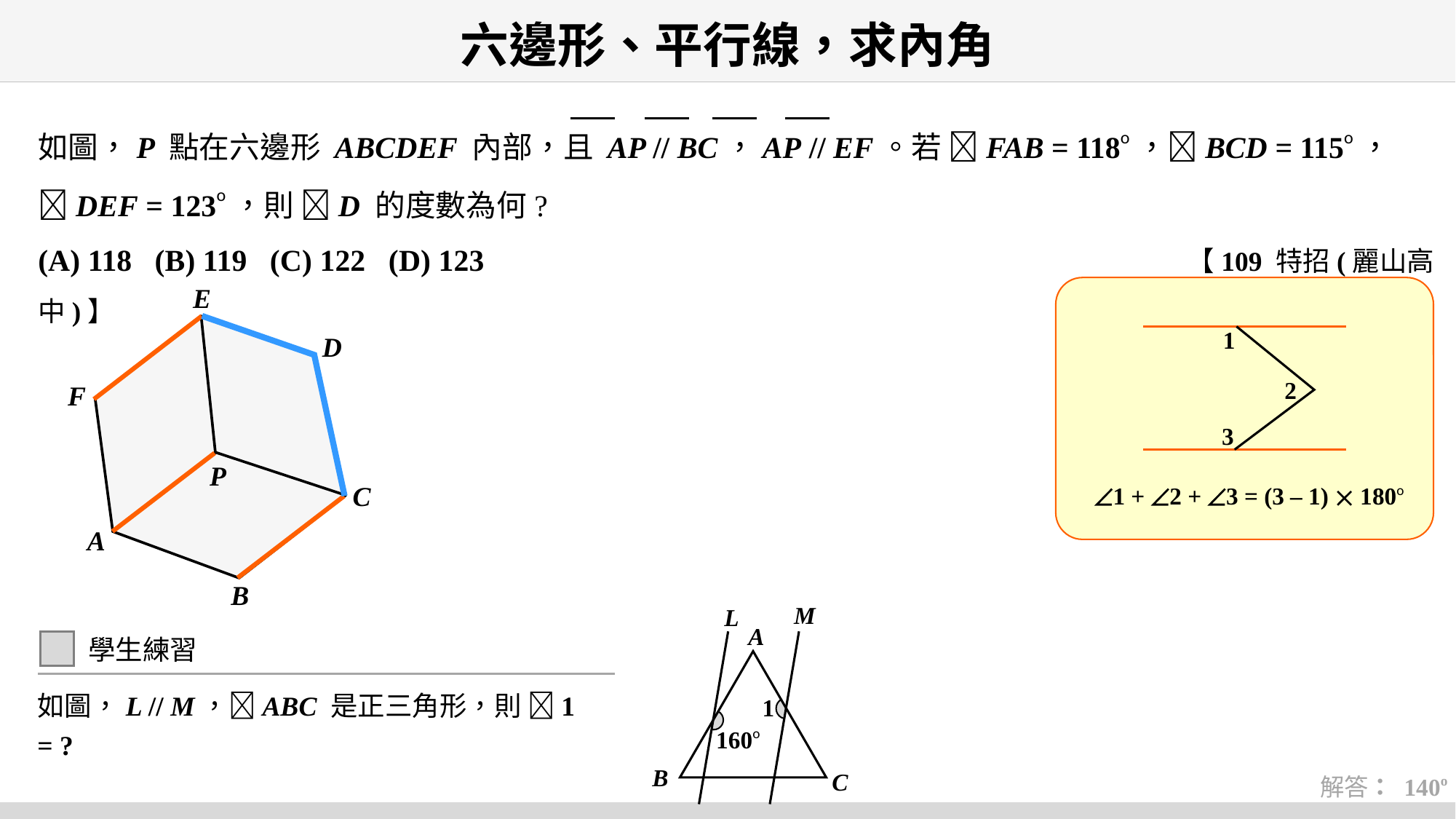

# 六邊形、平行線，求內角
如圖，P 點在六邊形 ABCDEF 內部，且 AP // BC，AP // EF。若 ∠FAB = 118o，∠BCD = 115o，
∠DEF = 123o，則 ∠D 的度數為何?
(A) 118   (B) 119   (C) 122   (D) 123                                                                                           【109 特招(麗山高中)】
E
   ∠1 + ∠2 + ∠3 = (3 – 1) × 180o
1
2

3

D
F

P
C

A
B
M
L
A
學生練習

如圖，L // M，ΔABC 是正三角形，則 ∠1 = ?
1

160o
B
C
解答： 140o